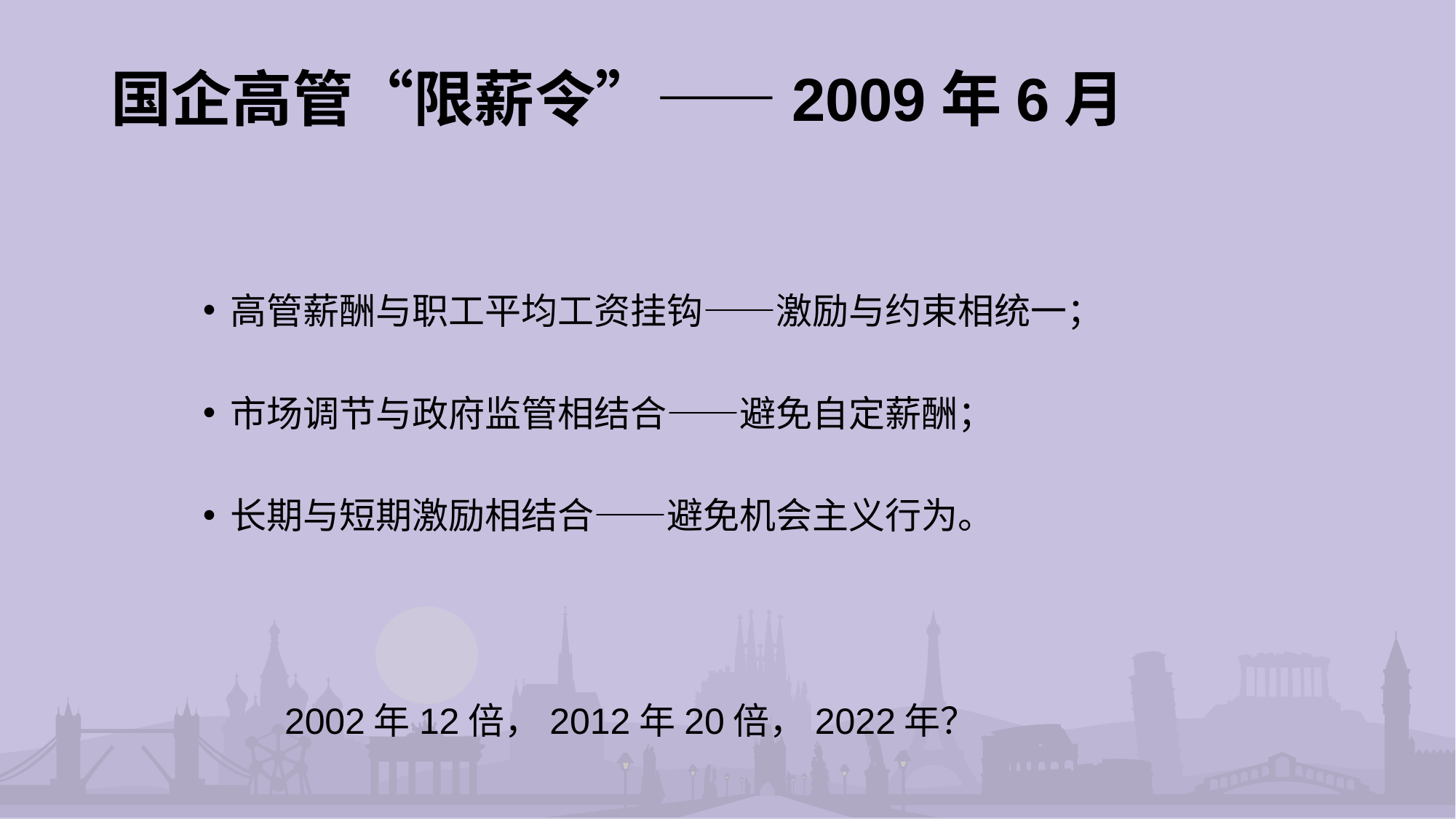

# 国企高管“限薪令”——2009年6月
高管薪酬与职工平均工资挂钩——激励与约束相统一；
市场调节与政府监管相结合——避免自定薪酬；
长期与短期激励相结合——避免机会主义行为。

        2002年12倍，2012年20倍，2022年？